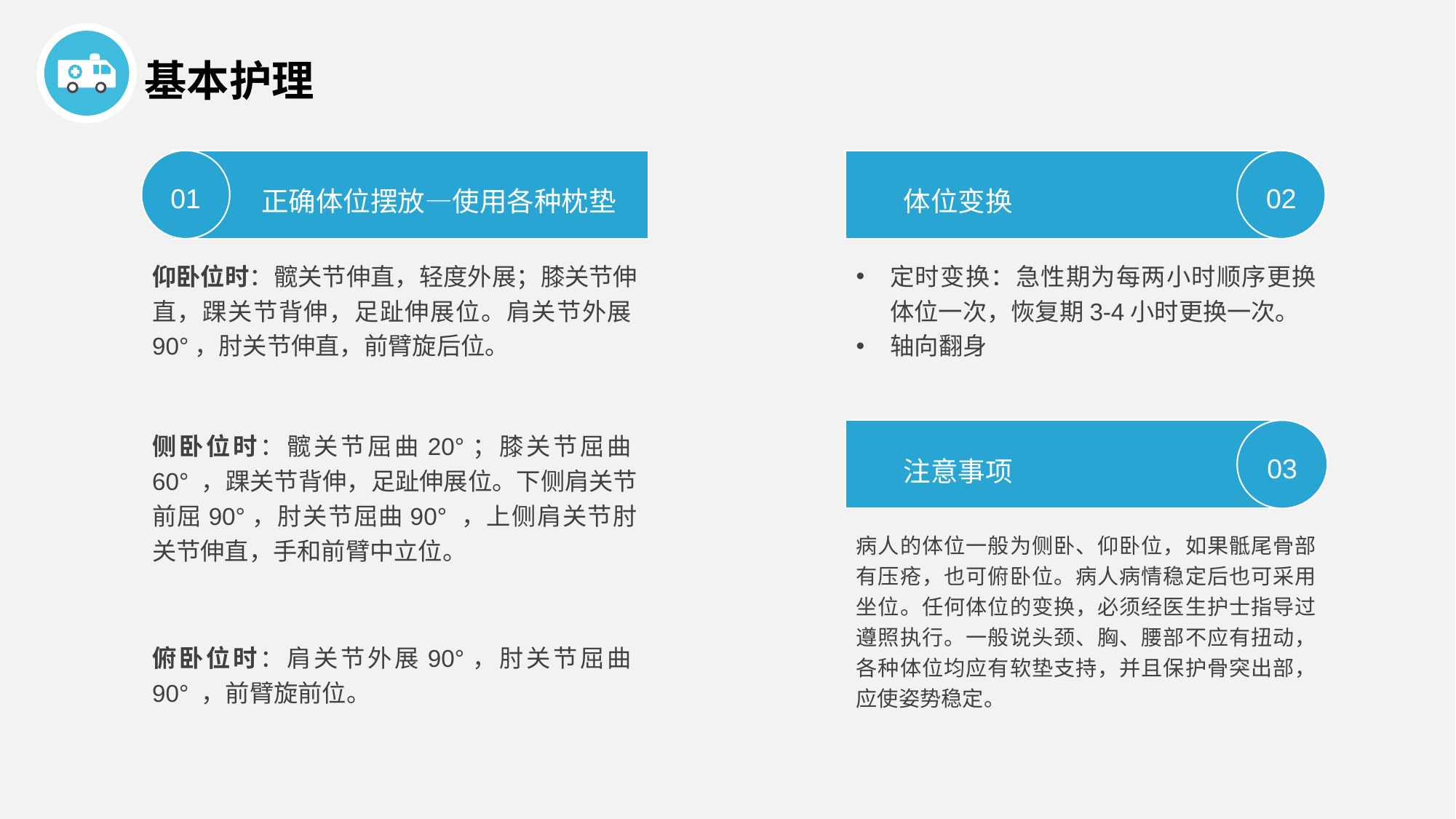

基本护理
01

正确体位摆放—使用各种枕垫

体位变换
02
仰卧位时：髋关节伸直，轻度外展；膝关节伸直，踝关节背伸，足趾伸展位。肩关节外展90°，肘关节伸直，前臂旋后位。
定时变换：急性期为每两小时顺序更换体位一次，恢复期3-4小时更换一次。
轴向翻身
侧卧位时：髋关节屈曲20°；膝关节屈曲60° ，踝关节背伸，足趾伸展位。下侧肩关节前屈90°，肘关节屈曲90° ，上侧肩关节肘关节伸直，手和前臂中立位。

注意事项
03
病人的体位一般为侧卧、仰卧位，如果骶尾骨部有压疮，也可俯卧位。病人病情稳定后也可采用坐位。任何体位的变换，必须经医生护士指导过遵照执行。一般说头颈、胸、腰部不应有扭动，各种体位均应有软垫支持，并且保护骨突出部，应使姿势稳定。
俯卧位时：肩关节外展90°，肘关节屈曲90° ，前臂旋前位。